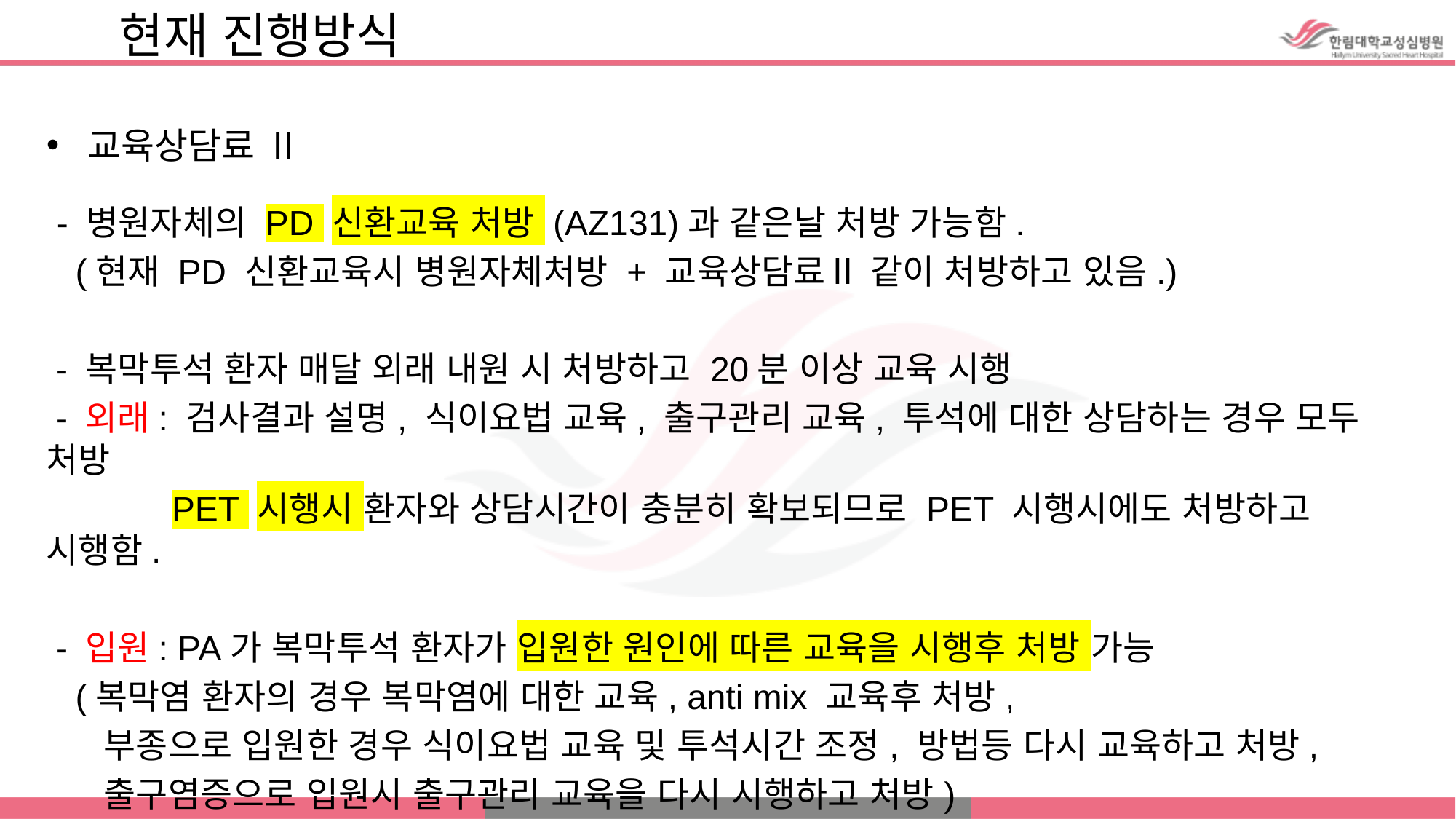

# 현재 진행방식
교육상담료 Ⅱ

 - 병원자체의 PD 신환교육 처방 (AZ131)과 같은날 처방 가능함.
   (현재 PD 신환교육시 병원자체처방 + 교육상담료Ⅱ 같이 처방하고 있음.)

 - 복막투석 환자 매달 외래 내원 시 처방하고 20분 이상 교육 시행
 - 외래: 검사결과 설명, 식이요법 교육, 출구관리 교육, 투석에 대한 상담하는 경우 모두 처방
             PET 시행시 환자와 상담시간이 충분히 확보되므로 PET 시행시에도 처방하고 시행함.

 - 입원: PA가 복막투석 환자가 입원한 원인에 따른 교육을 시행후 처방 가능
   (복막염 환자의 경우 복막염에 대한 교육, anti mix 교육후 처방,
     부종으로 입원한 경우 식이요법 교육 및 투석시간 조정, 방법등 다시 교육하고 처방,
     출구염증으로 입원시 출구관리 교육을 다시 시행하고 처방)